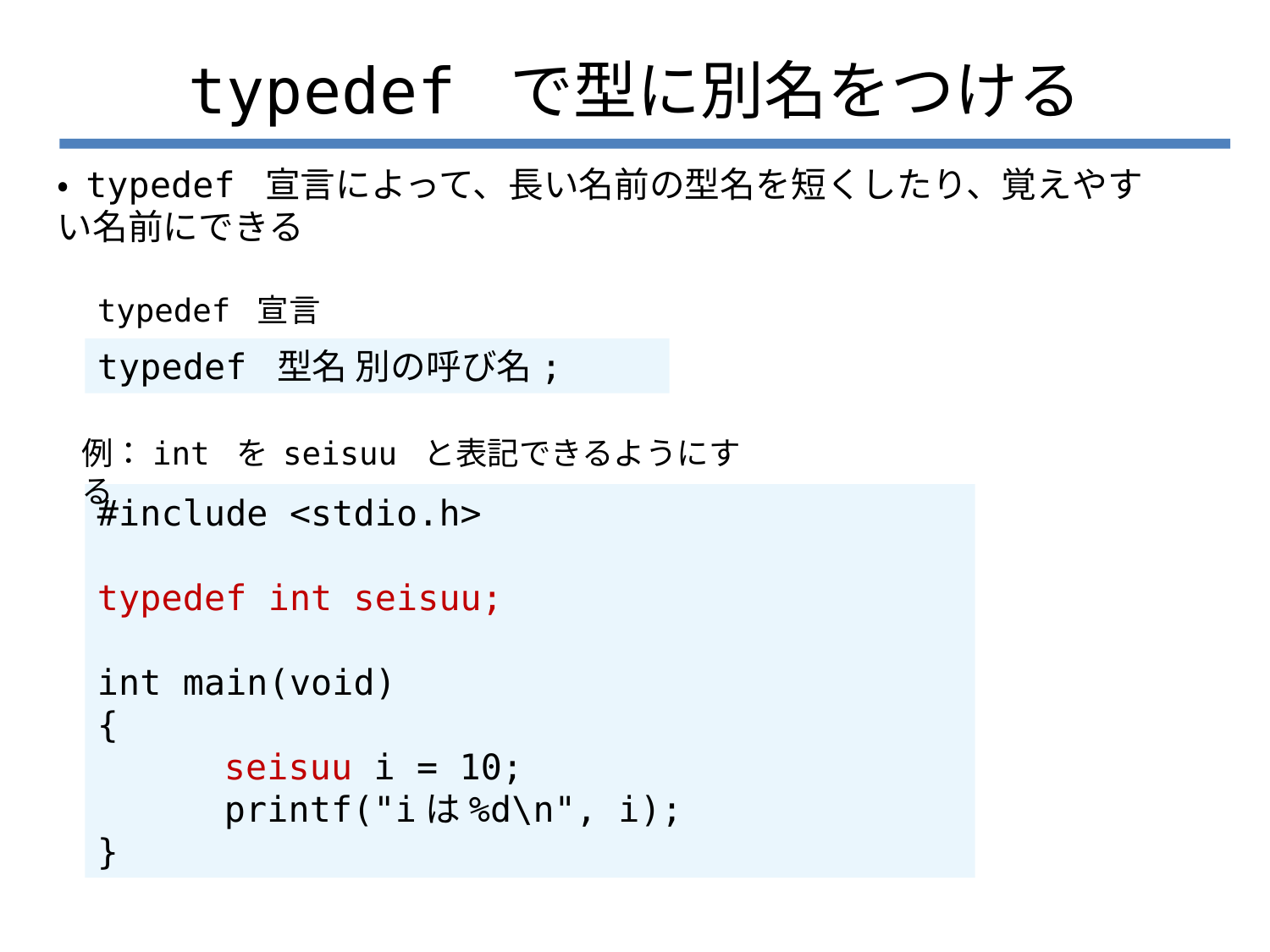

# typedef で型に別名をつける
・ typedef 宣言によって、長い名前の型名を短くしたり、覚えやすい名前にできる
typedef 宣言
typedef 型名 別の呼び名;
例：int を seisuu と表記できるようにする
#include <stdio.h>

typedef int seisuu;

int main(void)
{
	seisuu i = 10;
	printf("iは%d\n", i);
}